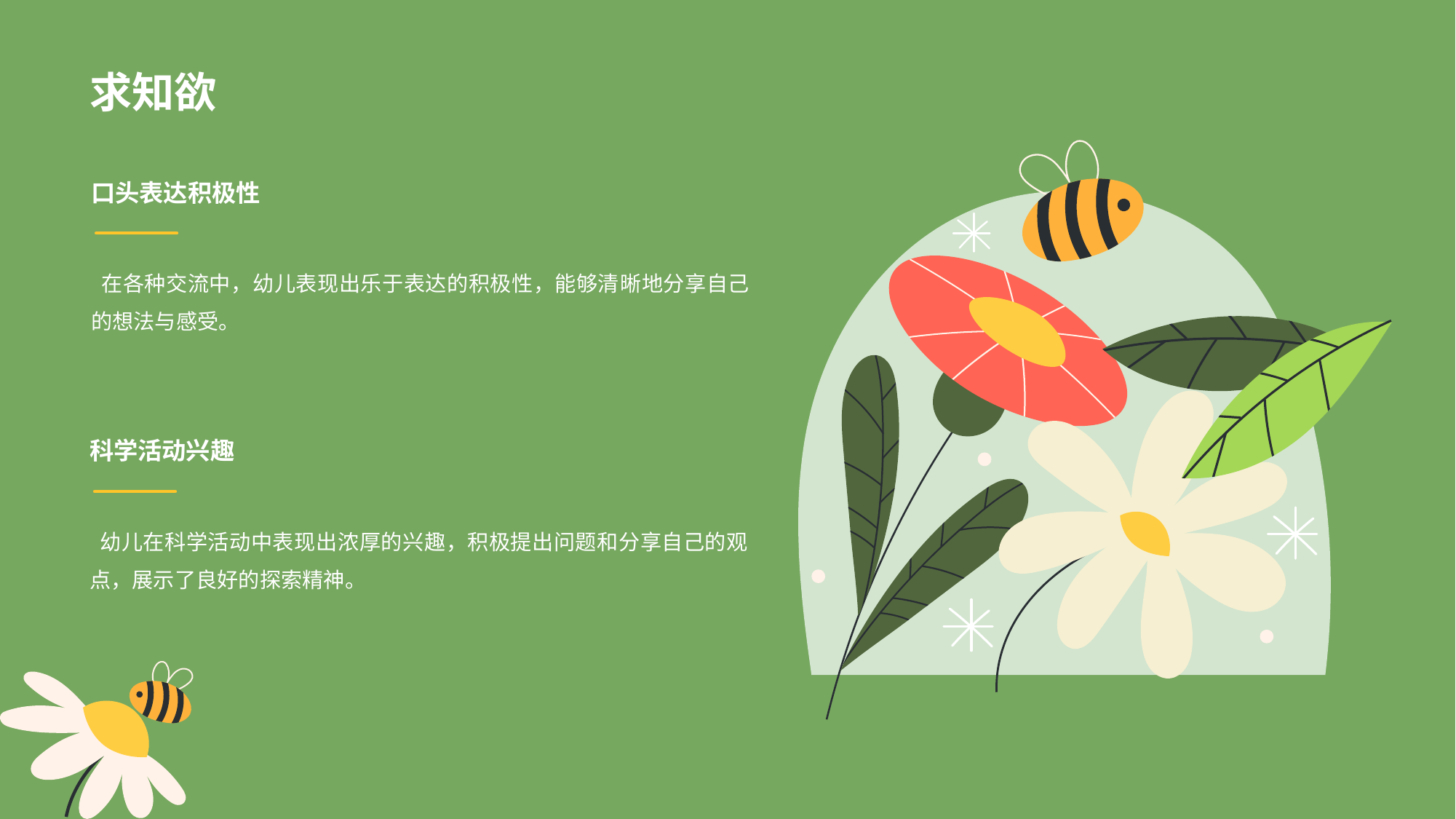

# 求知欲

口头表达积极性
 在各种交流中，幼儿表现出乐于表达的积极性，能够清晰地分享自己的想法与感受。
科学活动兴趣
 幼儿在科学活动中表现出浓厚的兴趣，积极提出问题和分享自己的观点，展示了良好的探索精神。